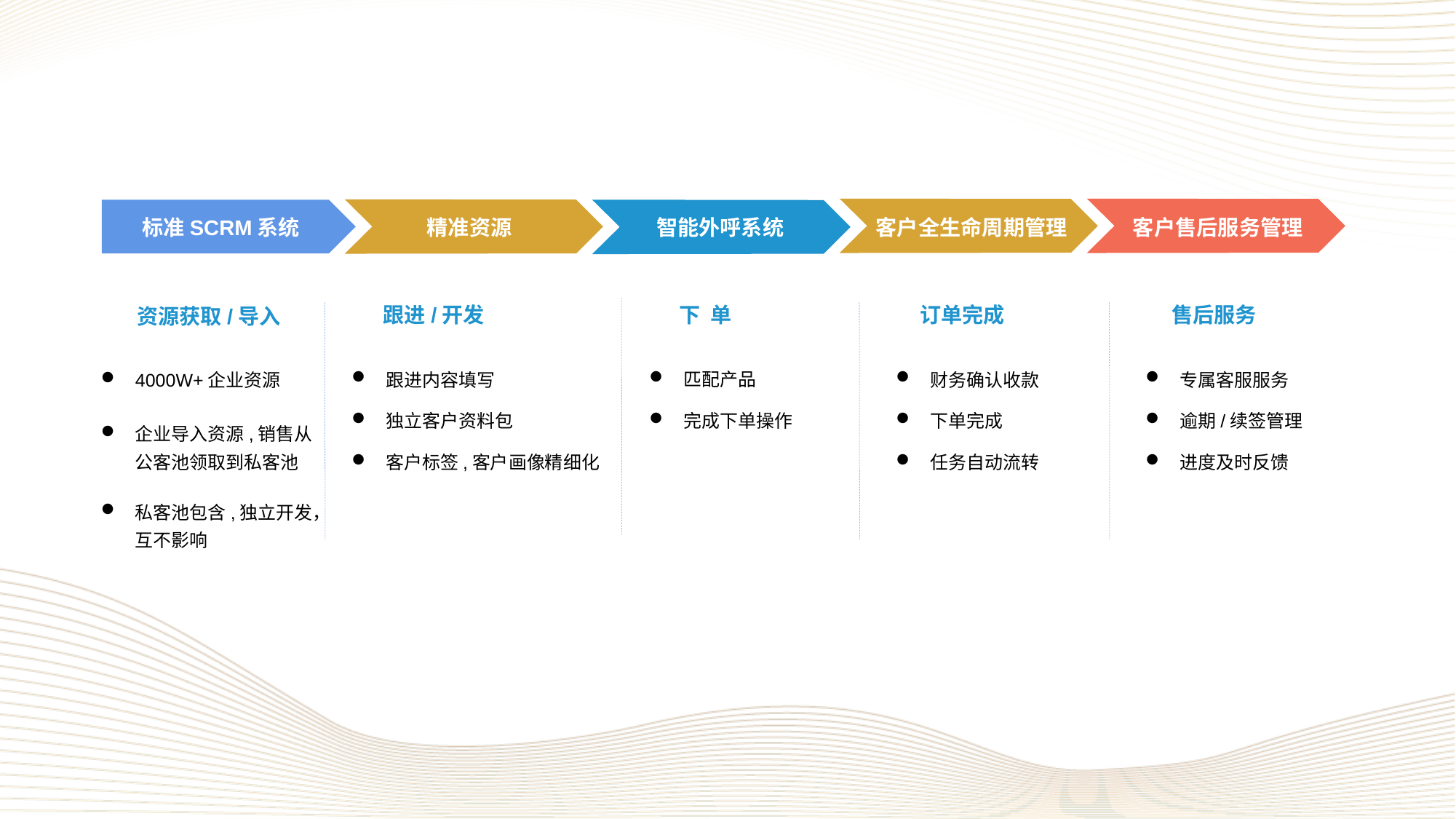

标准SCRM系统
精准资源
智能外呼系统
客户全生命周期管理
客户售后服务管理
跟进/开发
下  单
订单完成
售后服务
资源获取/导入
跟进内容填写
独立客户资料包
客户标签,客户画像精细化
匹配产品
完成下单操作
财务确认收款
下单完成
任务自动流转
专属客服服务
逾期/续签管理
进度及时反馈
4000W+企业资源
企业导入资源,销售从公客池领取到私客池
私客池包含,独立开发，互不影响